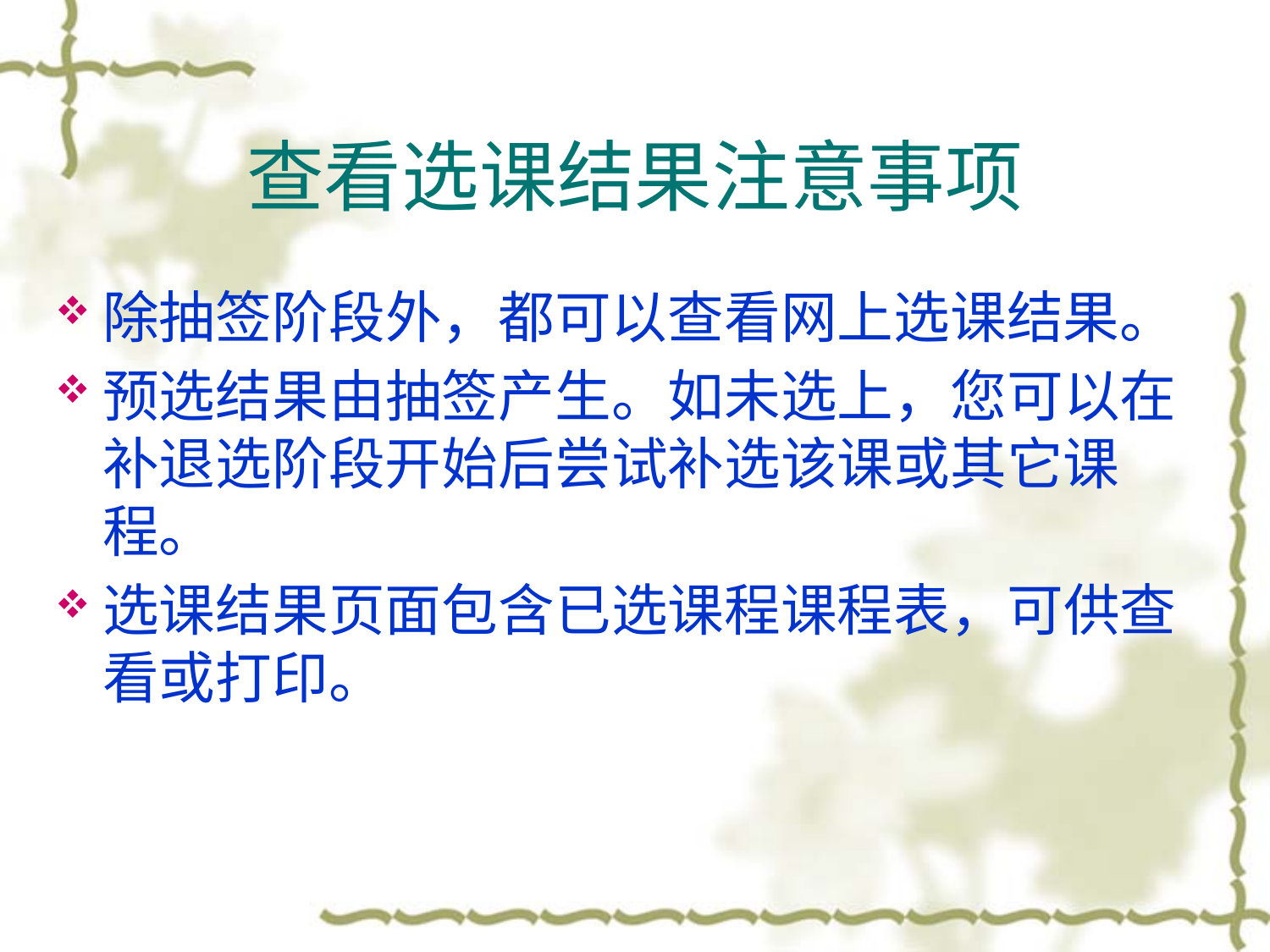

查看选课结果注意事项
除抽签阶段外，都可以查看网上选课结果。
预选结果由抽签产生。如未选上，您可以在补退选阶段开始后尝试补选该课或其它课程。
选课结果页面包含已选课程课程表，可供查看或打印。